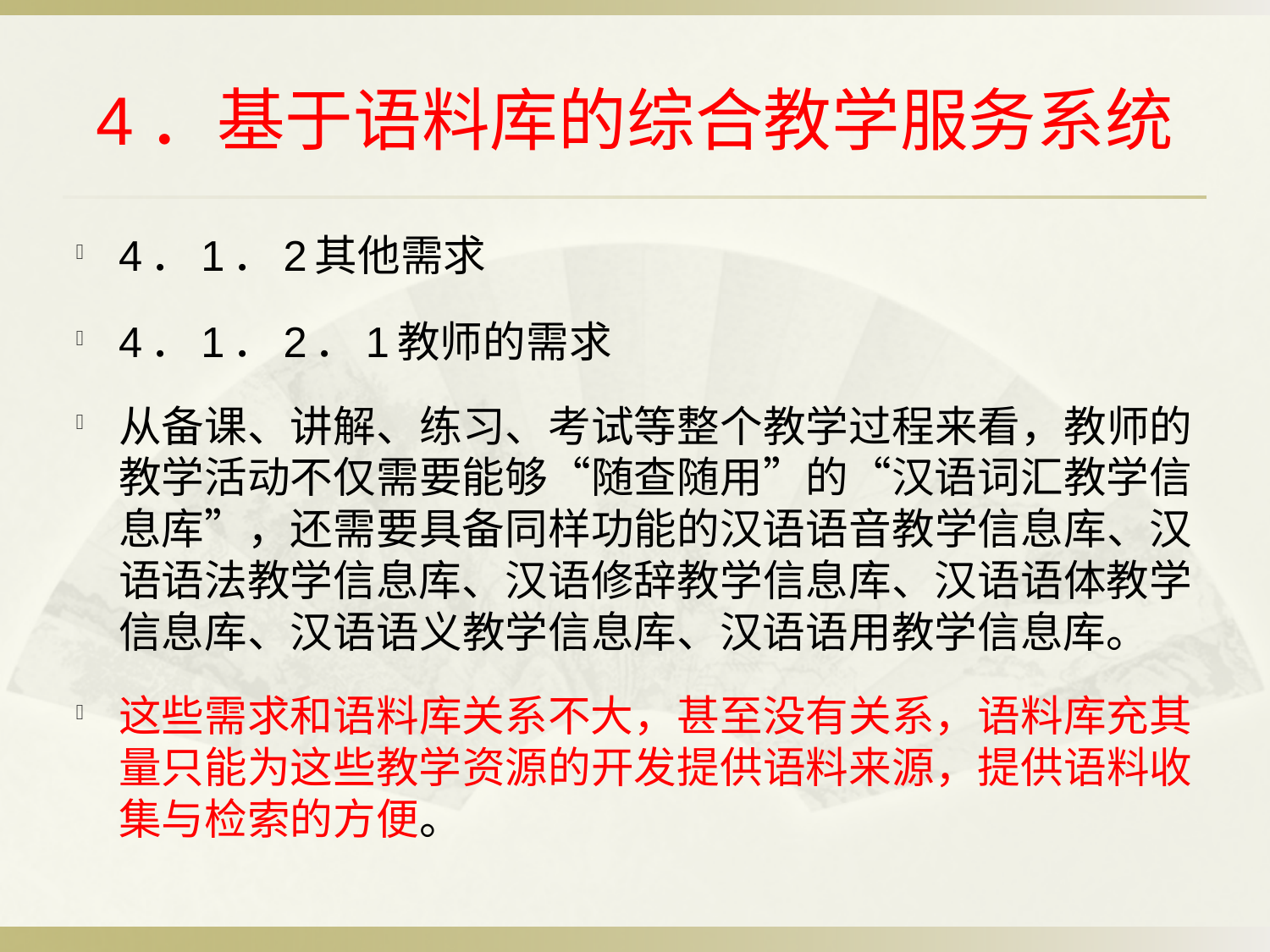

# 4．基于语料库的综合教学服务系统
4．1．2其他需求

4．1．2．1教师的需求

从备课、讲解、练习、考试等整个教学过程来看，教师的教学活动不仅需要能够“随查随用”的“汉语词汇教学信息库”，还需要具备同样功能的汉语语音教学信息库、汉语语法教学信息库、汉语修辞教学信息库、汉语语体教学信息库、汉语语义教学信息库、汉语语用教学信息库。

这些需求和语料库关系不大，甚至没有关系，语料库充其量只能为这些教学资源的开发提供语料来源，提供语料收集与检索的方便。